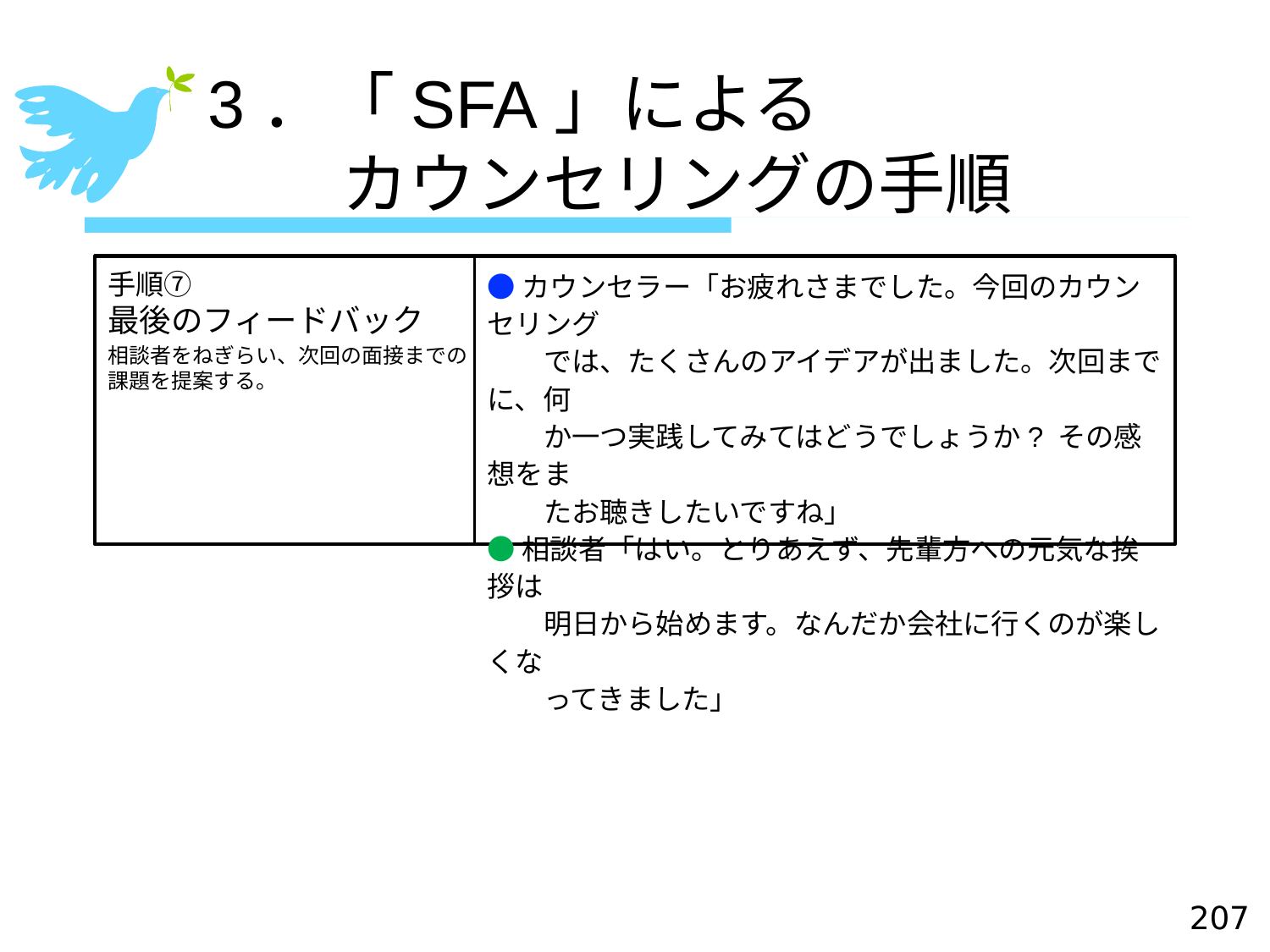

# 3．「SFA」による 　　カウンセリングの手順

●カウンセラー「お疲れさまでした。今回のカウンセリング
　　では、たくさんのアイデアが出ました。次回までに、何
　　か一つ実践してみてはどうでしょうか? その感想をま
　　たお聴きしたいですね」
●相談者「はい。とりあえず、先輩方への元気な挨拶は
　　明日から始めます。なんだか会社に行くのが楽し くな
　　ってきました」
手順⑦
最後のフィードバック
相談者をねぎらい、次回の面接までの課題を提案する。

207